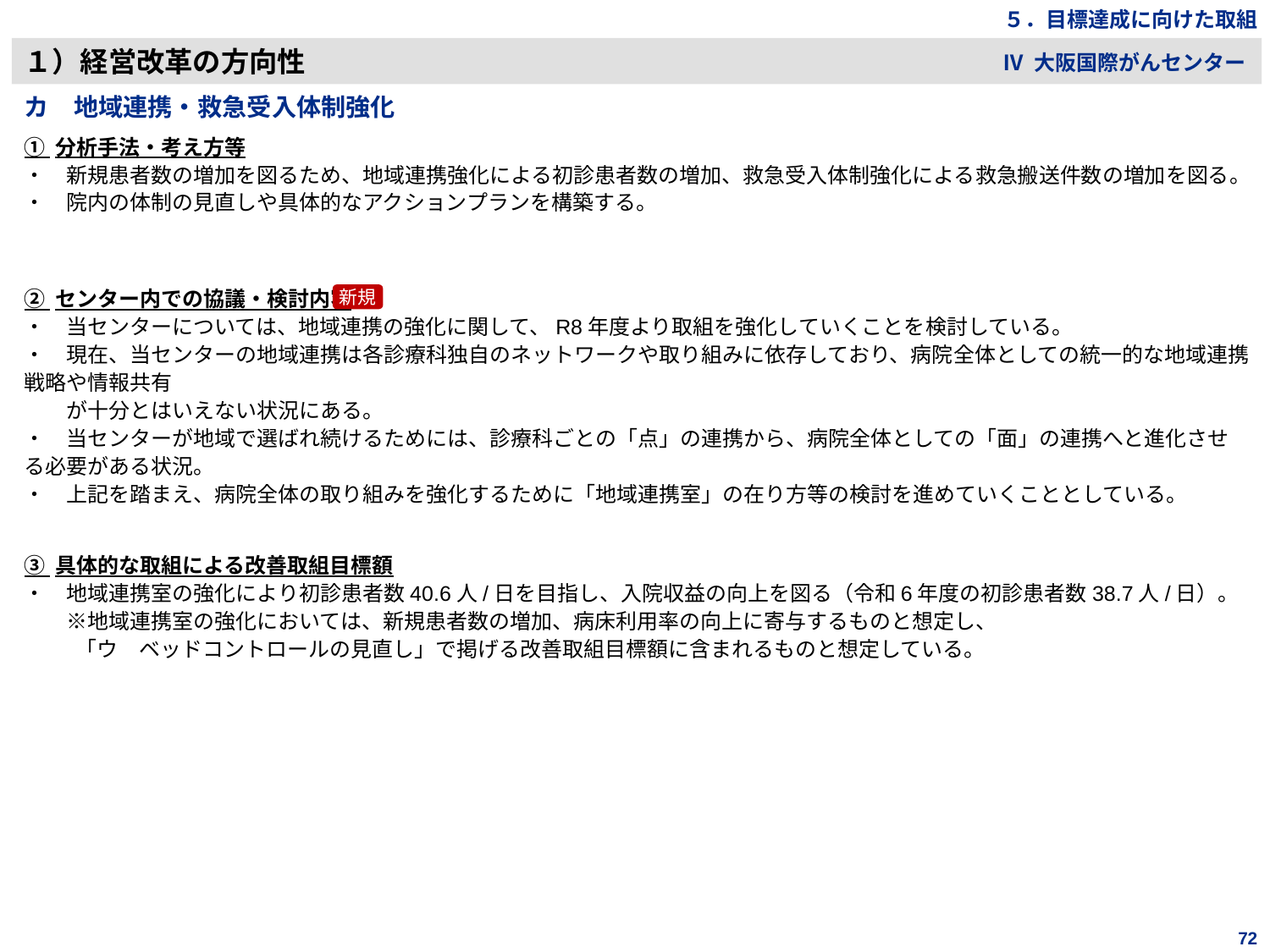

５．目標達成に向けた取組
１）経営改革の方向性
Ⅳ 大阪国際がんセンター
カ　地域連携・救急受入体制強化
① 分析手法・考え方等
・　新規患者数の増加を図るため、地域連携強化による初診患者数の増加、救急受入体制強化による救急搬送件数の増加を図る。
・　院内の体制の見直しや具体的なアクションプランを構築する。
② センター内での協議・検討内容
・　当センターについては、地域連携の強化に関して、R8年度より取組を強化していくことを検討している。
・　現在、当センターの地域連携は各診療科独自のネットワークや取り組みに依存しており、病院全体としての統一的な地域連携戦略や情報共有
　　が十分とはいえない状況にある。
・　当センターが地域で選ばれ続けるためには、診療科ごとの「点」の連携から、病院全体としての「面」の連携へと進化させる必要がある状況。
・　上記を踏まえ、病院全体の取り組みを強化するために「地域連携室」の在り方等の検討を進めていくこととしている。
新規
③ 具体的な取組による改善取組目標額
・　地域連携室の強化により初診患者数40.6人/日を目指し、入院収益の向上を図る（令和6年度の初診患者数38.7人/日）。
　　※地域連携室の強化においては、新規患者数の増加、病床利用率の向上に寄与するものと想定し、
　  　「ウ　ベッドコントロールの見直し」で掲げる改善取組目標額に含まれるものと想定している。
72